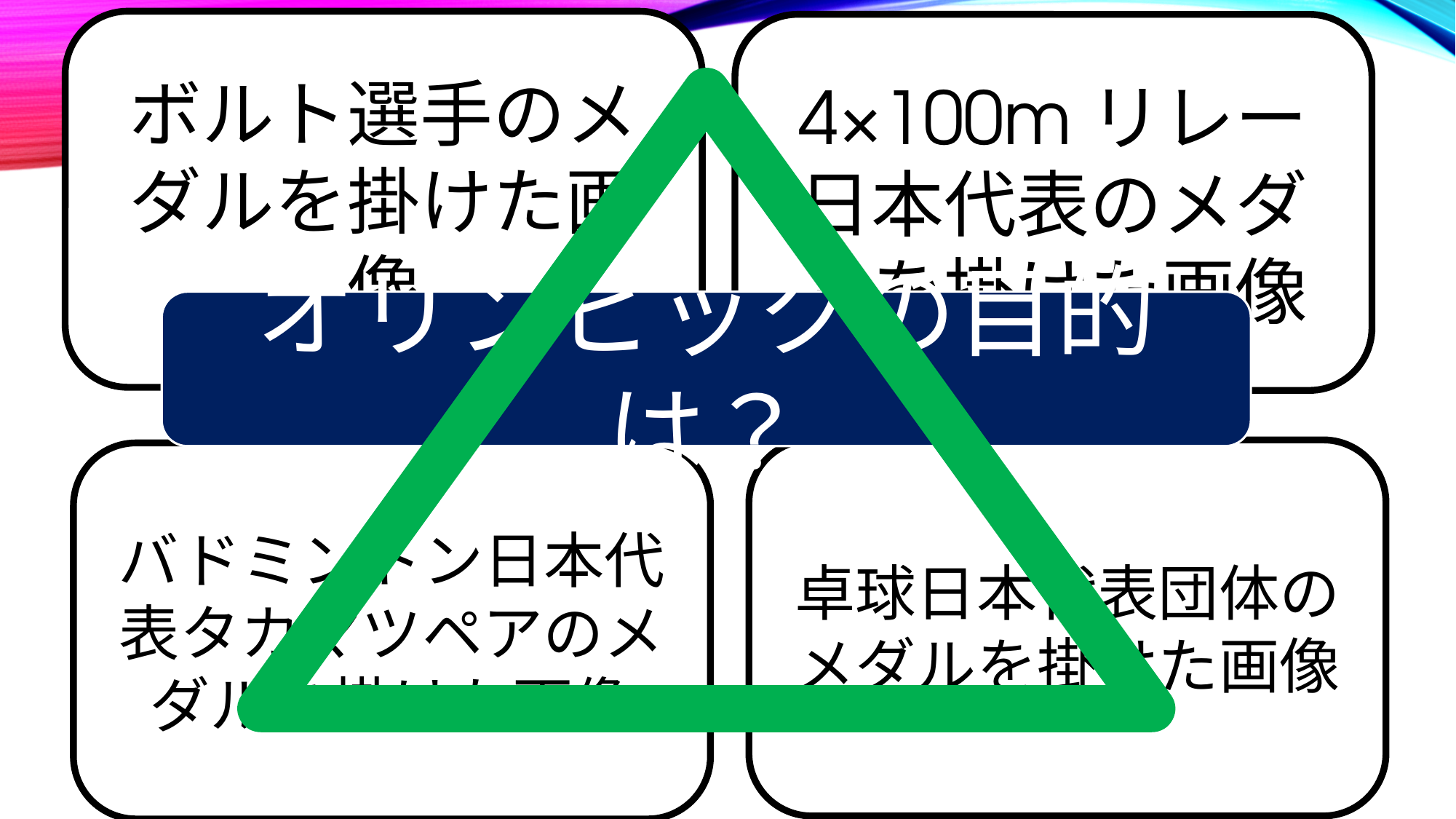

ボルト選手のメダルを掛けた画像
4×100mリレー
日本代表のメダルを掛けた画像

#
オリンピックの目的は？
卓球日本代表団体のメダルを掛けた画像
バドミントン日本代表タカマツペアのメダルを掛けた画像